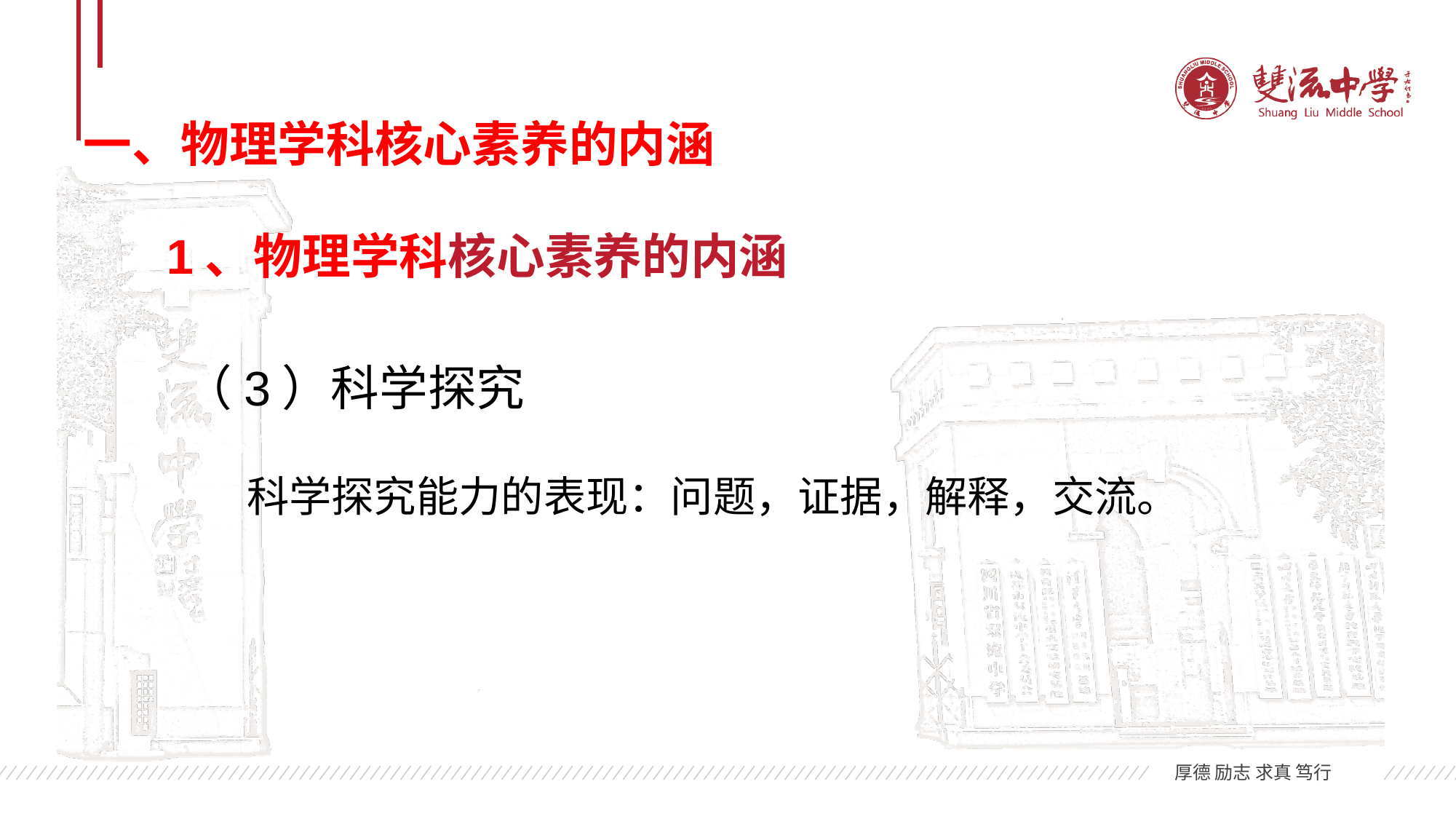

一、物理学科核心素养的内涵
1、物理学科核心素养的内涵
（3）科学探究
科学探究能力的表现：问题，证据，解释，交流。